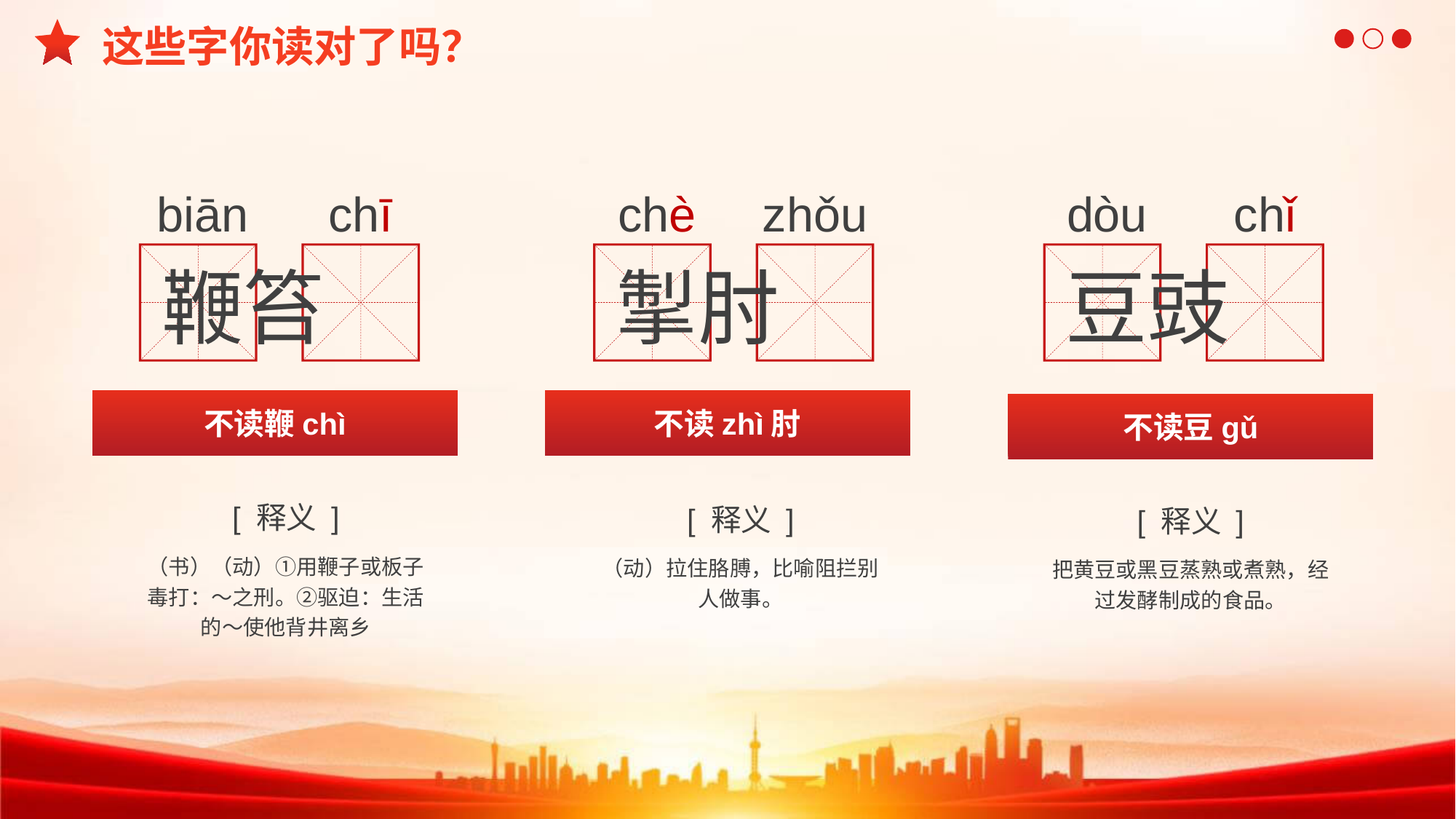

这些字你读对了吗？

dòu
chǐ

豆豉
不读豆gǔ
[ 释义 ]
把黄豆或黑豆蒸熟或煮熟，经过发酵制成的食品。
biān
chī

鞭笞
不读鞭chì
[ 释义 ]
（书）（动）①用鞭子或板子毒打：～之刑。②驱迫：生活的～使他背井离乡
chè
zhǒu

掣肘
不读zhì肘
[ 释义 ]
（动）拉住胳膊，比喻阻拦别人做事。